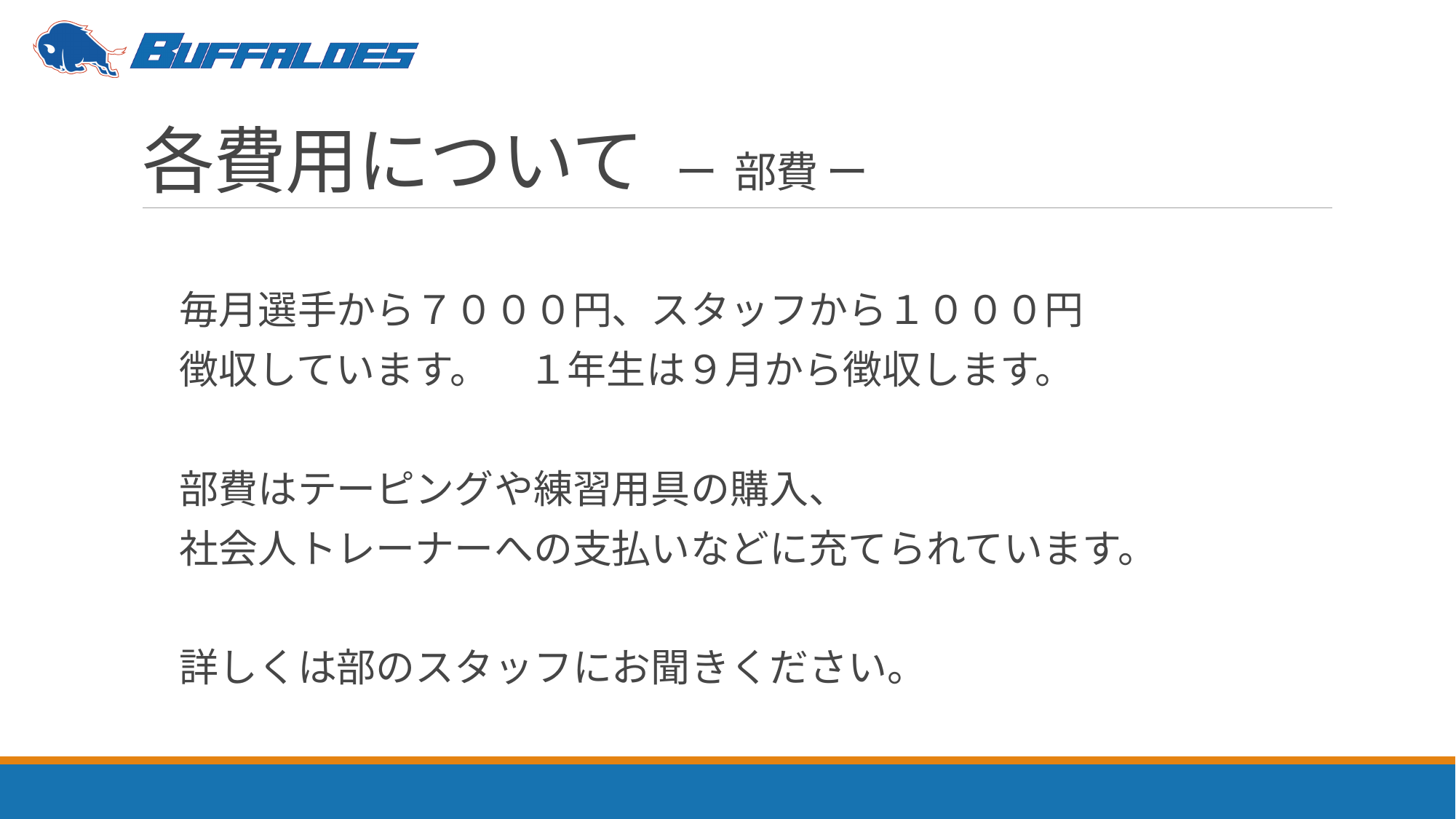

# 各費用について  ー  部費 ー

　毎月選手から７０００円、スタッフから１０００円
　徴収しています。　１年生は９月から徴収します。

　部費はテーピングや練習用具の購入、
　社会人トレーナーへの支払いなどに充てられています。

　詳しくは部のスタッフにお聞きください。